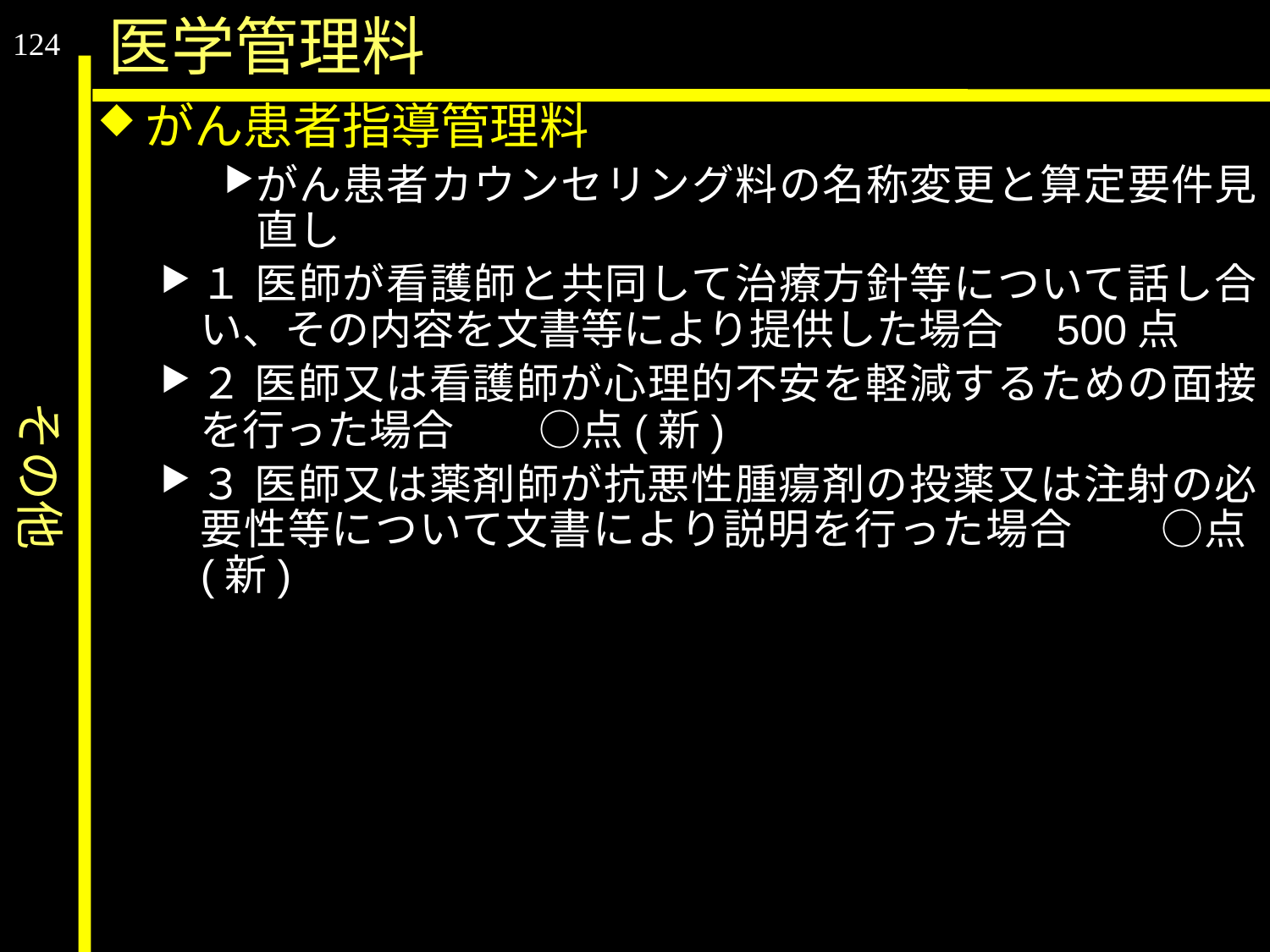

その他
医学管理料
124

がん患者指導管理料
がん患者カウンセリング料の名称変更と算定要件見直し
１ 医師が看護師と共同して治療方針等について話し合い、その内容を文書等により提供した場合　500点
２ 医師又は看護師が心理的不安を軽減するための面接を行った場合　　○点(新)
３ 医師又は薬剤師が抗悪性腫瘍剤の投薬又は注射の必要性等について文書により説明を行った場合　　○点(新)